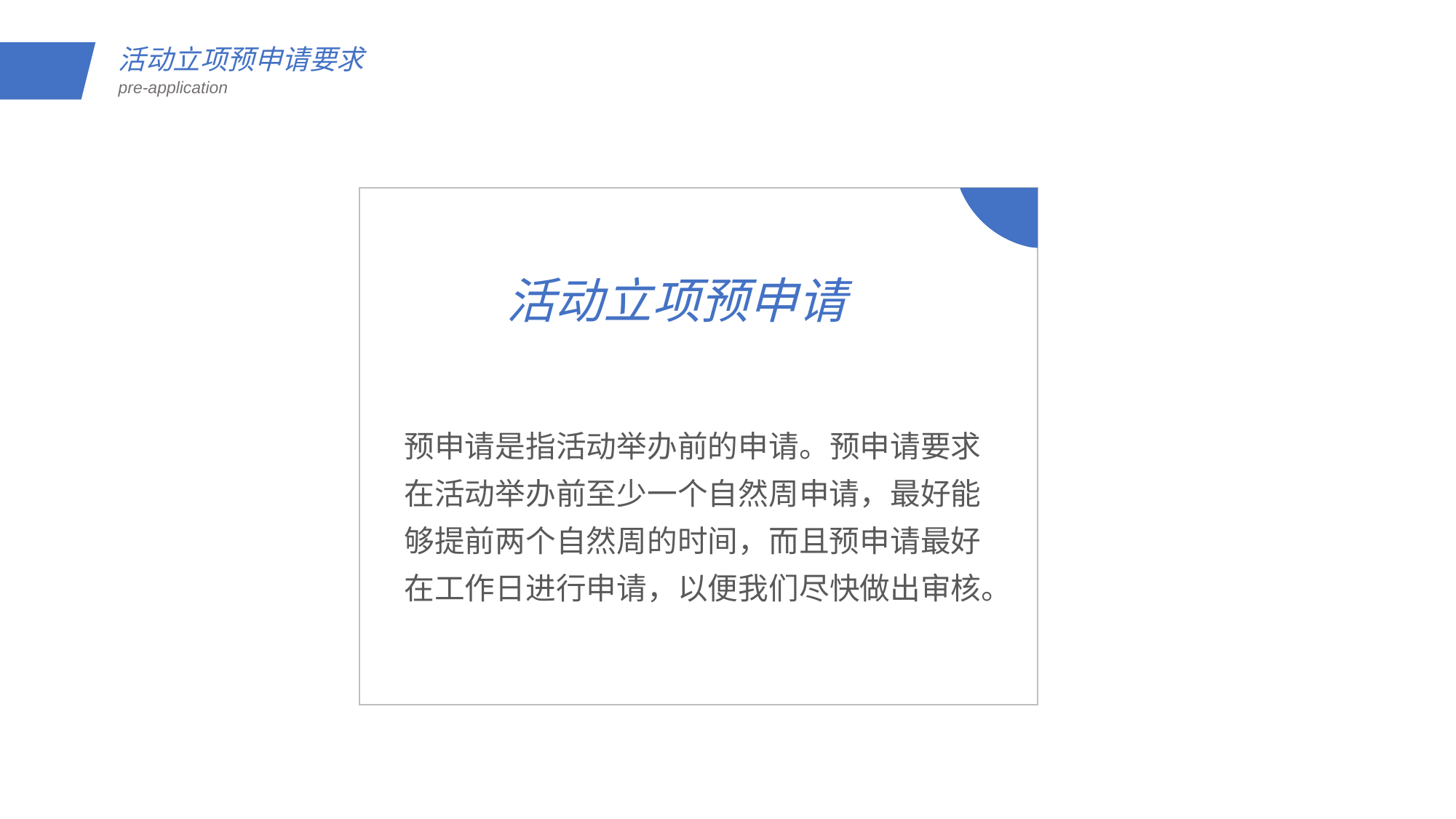

活动立项预申请要求
pre-application

活动立项预申请
预申请是指活动举办前的申请。预申请要求在活动举办前至少一个自然周申请，最好能够提前两个自然周的时间，而且预申请最好在工作日进行申请，以便我们尽快做出审核。